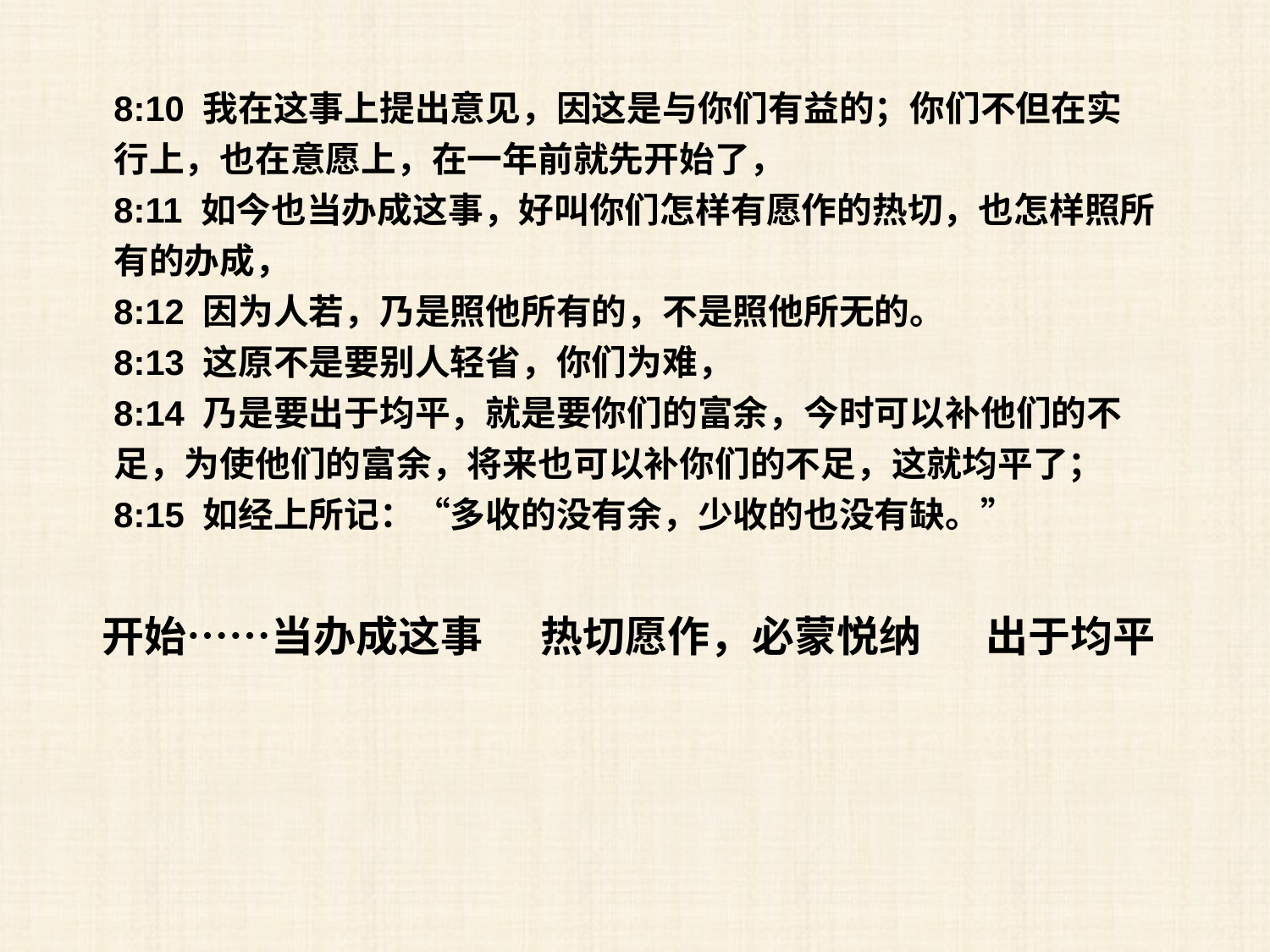

8:10 我在这事上提出意见，因这是与你们有益的；你们不但在实行上，也在意愿上，在一年前就先开始了，
8:11 如今也当办成这事，好叫你们怎样有愿作的热切，也怎样照所有的办成，
8:12 因为人若，乃是照他所有的，不是照他所无的。
8:13 这原不是要别人轻省，你们为难，
8:14 乃是要出于均平，就是要你们的富余，今时可以补他们的不足，为使他们的富余，将来也可以补你们的不足，这就均平了；
8:15 如经上所记：“多收的没有余，少收的也没有缺。”
开始……当办成这事
热切愿作，必蒙悦纳
出于均平